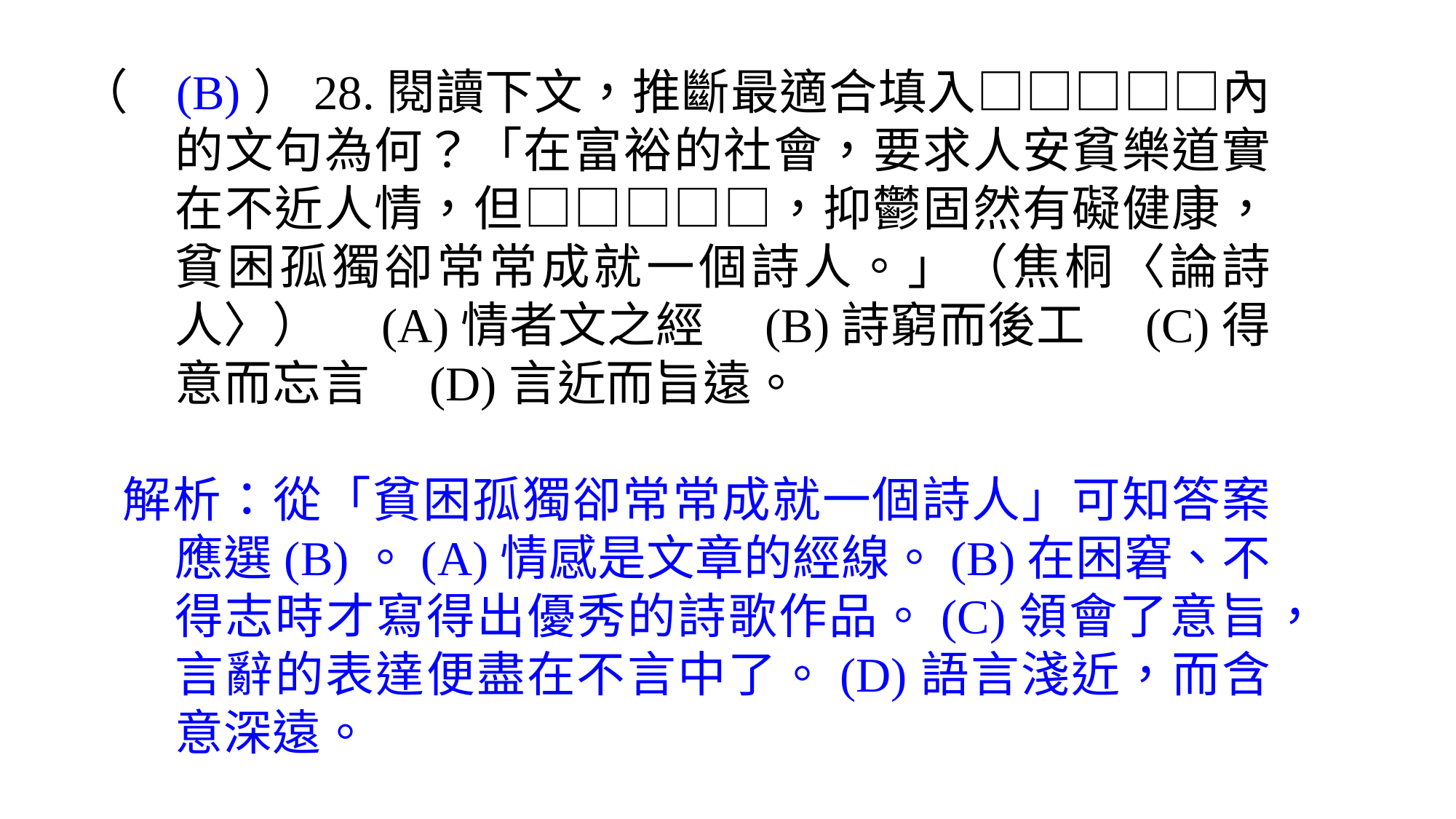

（	(B)）28.閱讀下文，推斷最適合填入□□□□□內的文句為何？「在富裕的社會，要求人安貧樂道實在不近人情，但□□□□□，抑鬱固然有礙健康，貧困孤獨卻常常成就一個詩人。」（焦桐〈論詩人〉）　(A)情者文之經　(B)詩窮而後工　(C)得意而忘言　(D)言近而旨遠。

解析：從「貧困孤獨卻常常成就一個詩人」可知答案應選(B)。(A)情感是文章的經線。(B)在困窘、不得志時才寫得出優秀的詩歌作品。(C)領會了意旨，言辭的表達便盡在不言中了。(D)語言淺近，而含意深遠。